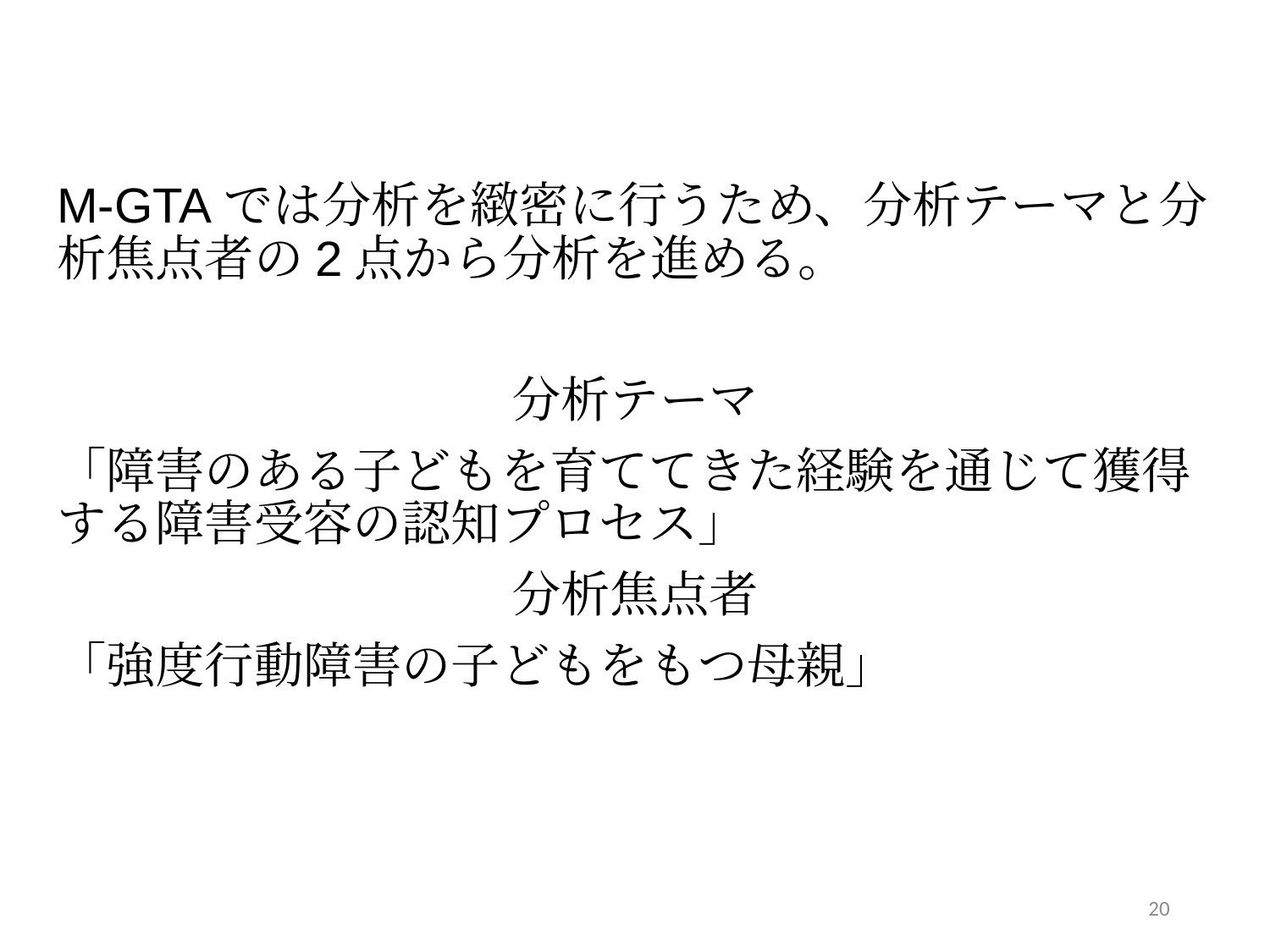

M-GTAでは分析を緻密に行うため、分析テーマと分析焦点者の2点から分析を進める。

分析テーマ
「障害のある子どもを育ててきた経験を通じて獲得する障害受容の認知プロセス」
分析焦点者
「強度行動障害の子どもをもつ母親」
20